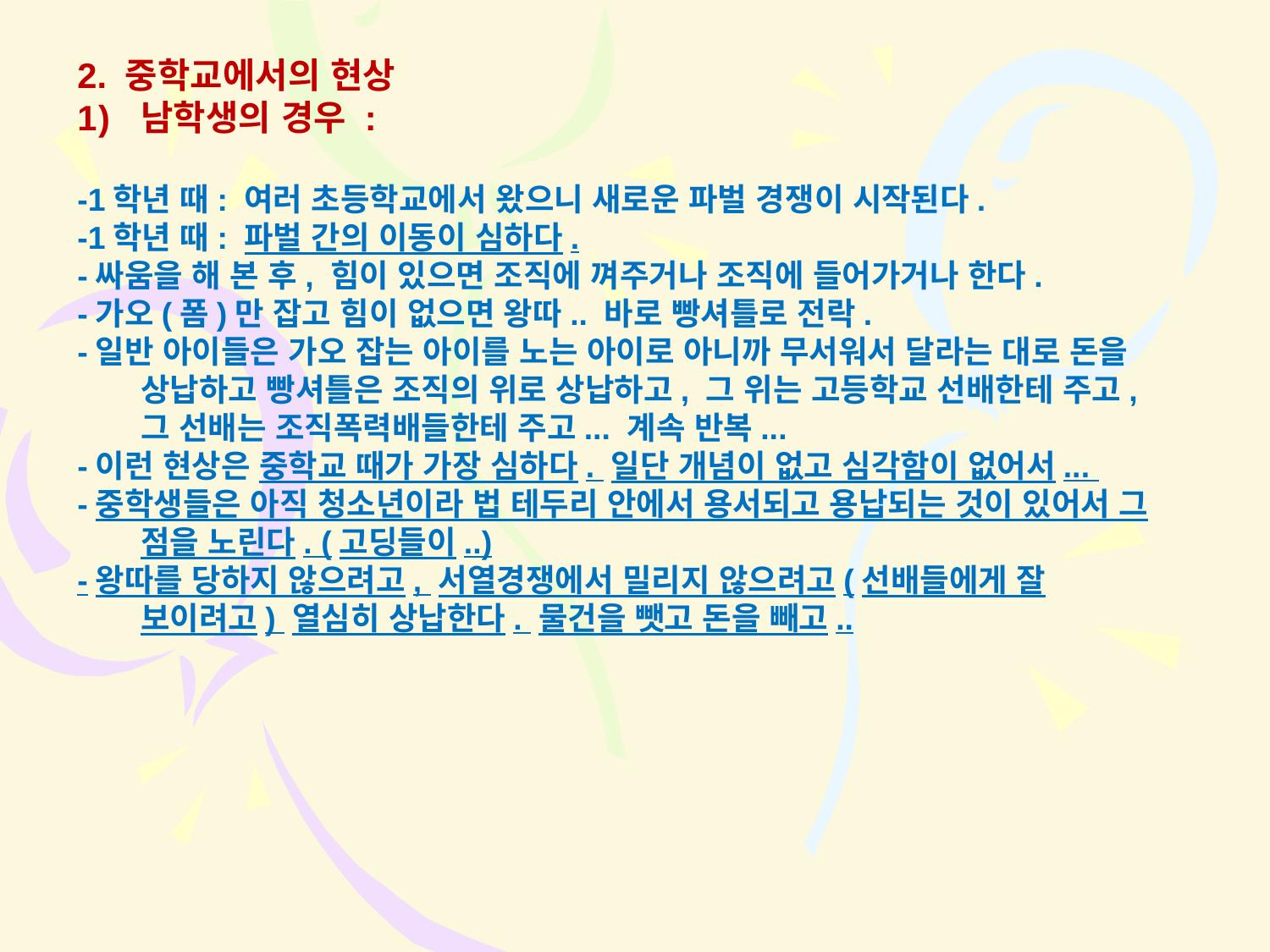

2. 중학교에서의 현상
남학생의 경우 :

-1학년 때: 여러 초등학교에서 왔으니 새로운 파벌 경쟁이 시작된다.
-1학년 때: 파벌 간의 이동이 심하다.
-싸움을 해 본 후, 힘이 있으면 조직에 껴주거나 조직에 들어가거나 한다.
-가오(폼)만 잡고 힘이 없으면 왕따.. 바로 빵셔틀로 전락.
-일반 아이들은 가오 잡는 아이를 노는 아이로 아니까 무서워서 달라는 대로 돈을 상납하고 빵셔틀은 조직의 위로 상납하고, 그 위는 고등학교 선배한테 주고, 그 선배는 조직폭력배들한테 주고... 계속 반복...
-이런 현상은 중학교 때가 가장 심하다. 일단 개념이 없고 심각함이 없어서...
-중학생들은 아직 청소년이라 법 테두리 안에서 용서되고 용납되는 것이 있어서 그 점을 노린다. (고딩들이..)
-왕따를 당하지 않으려고, 서열경쟁에서 밀리지 않으려고(선배들에게 잘 보이려고) 열심히 상납한다. 물건을 뺏고 돈을 빼고..
#